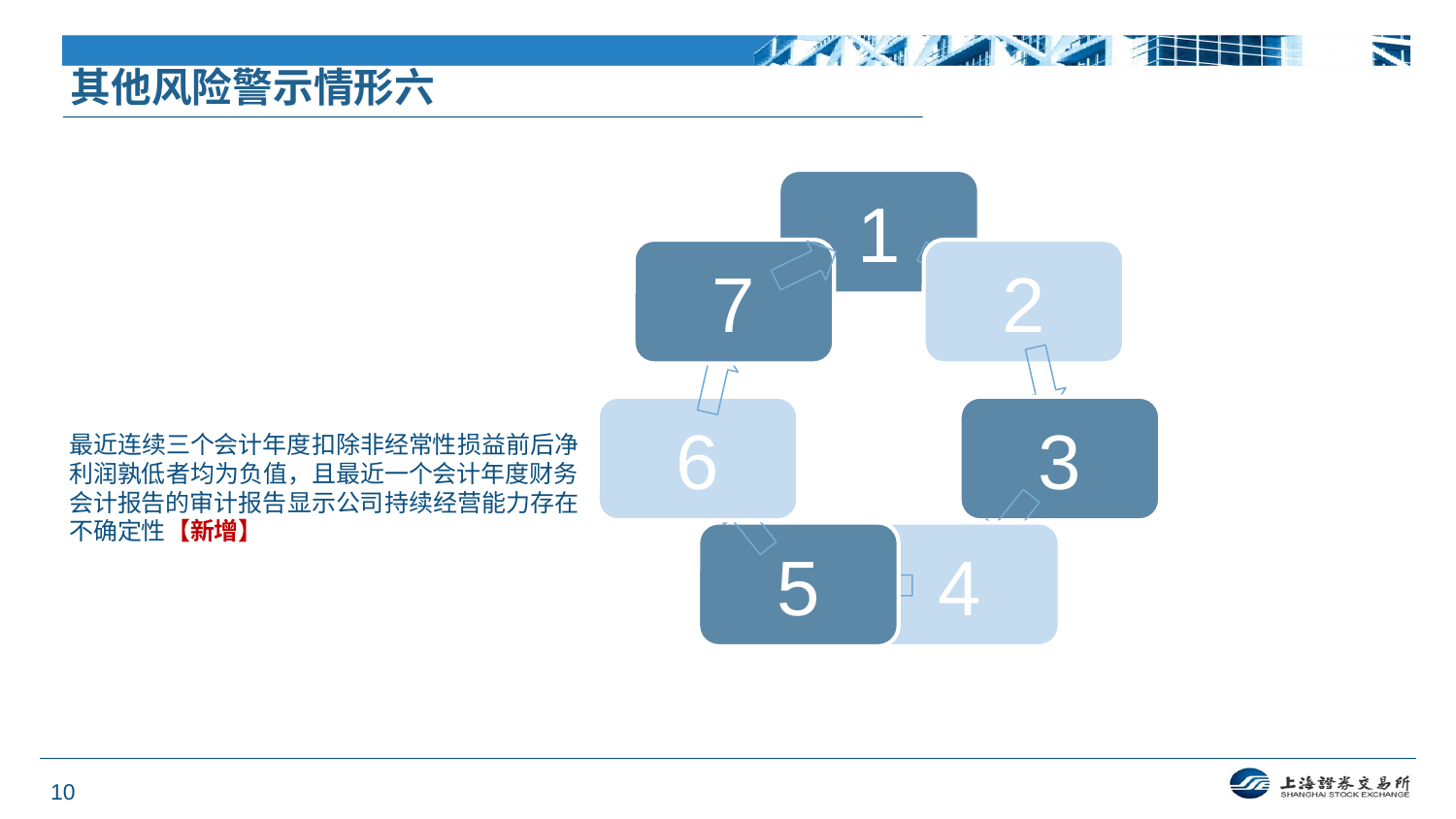

其他风险警示情形六
1
2
5
6
7
3
4
最近连续三个会计年度扣除非经常性损益前后净利润孰低者均为负值，且最近一个会计年度财务会计报告的审计报告显示公司持续经营能力存在不确定性【新增】

10